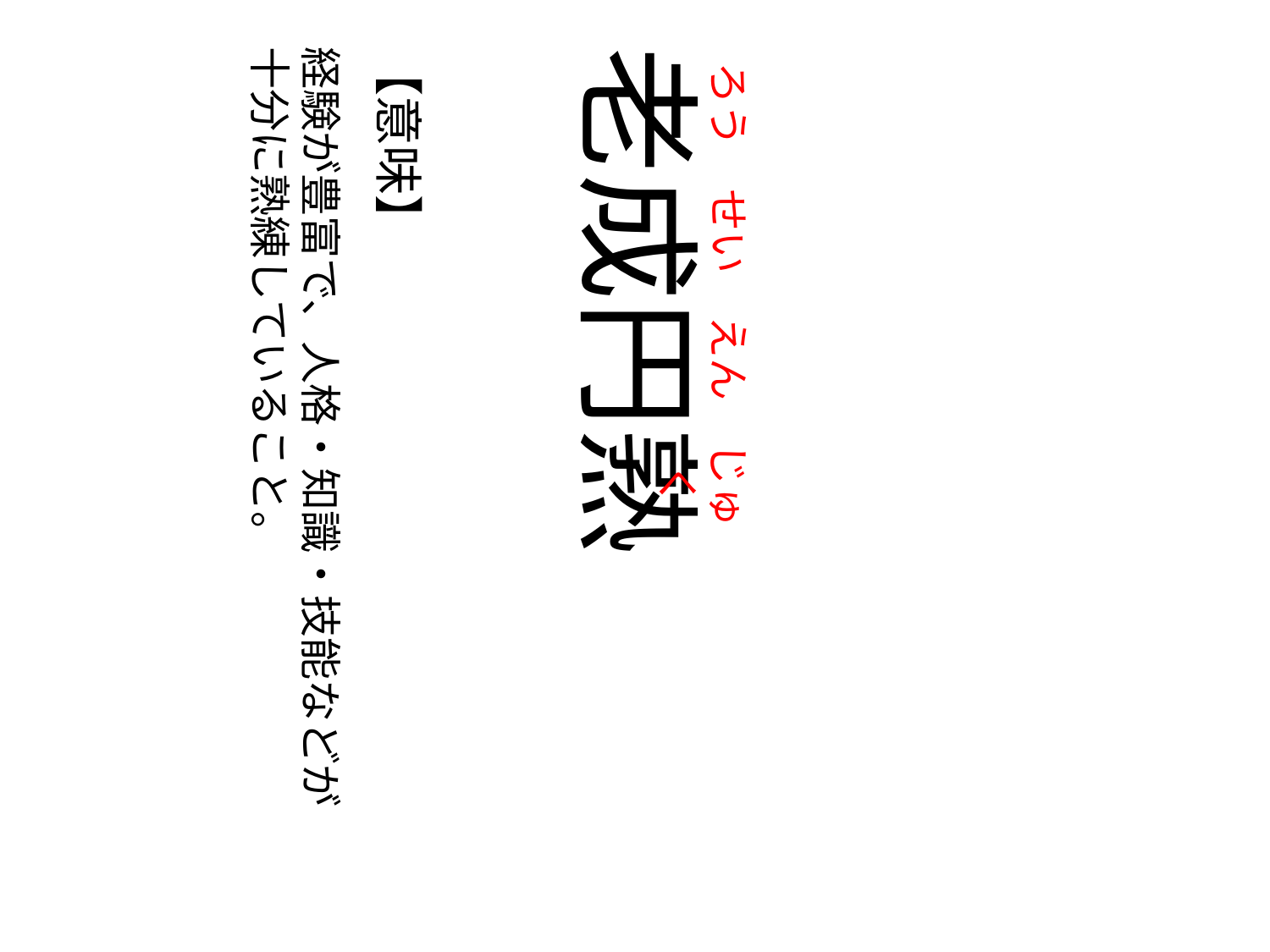

じょう
じょう
じょう
の
じょう
じょう
じょう
の
じょう
じょう
じょう
の
じょう
じょう
じょう
ろう
の
せい
の
えん
の
じゅく
経験が豊富で、人格・知識・技能などが
十分に熟練していること。
【意味】
老成円熟